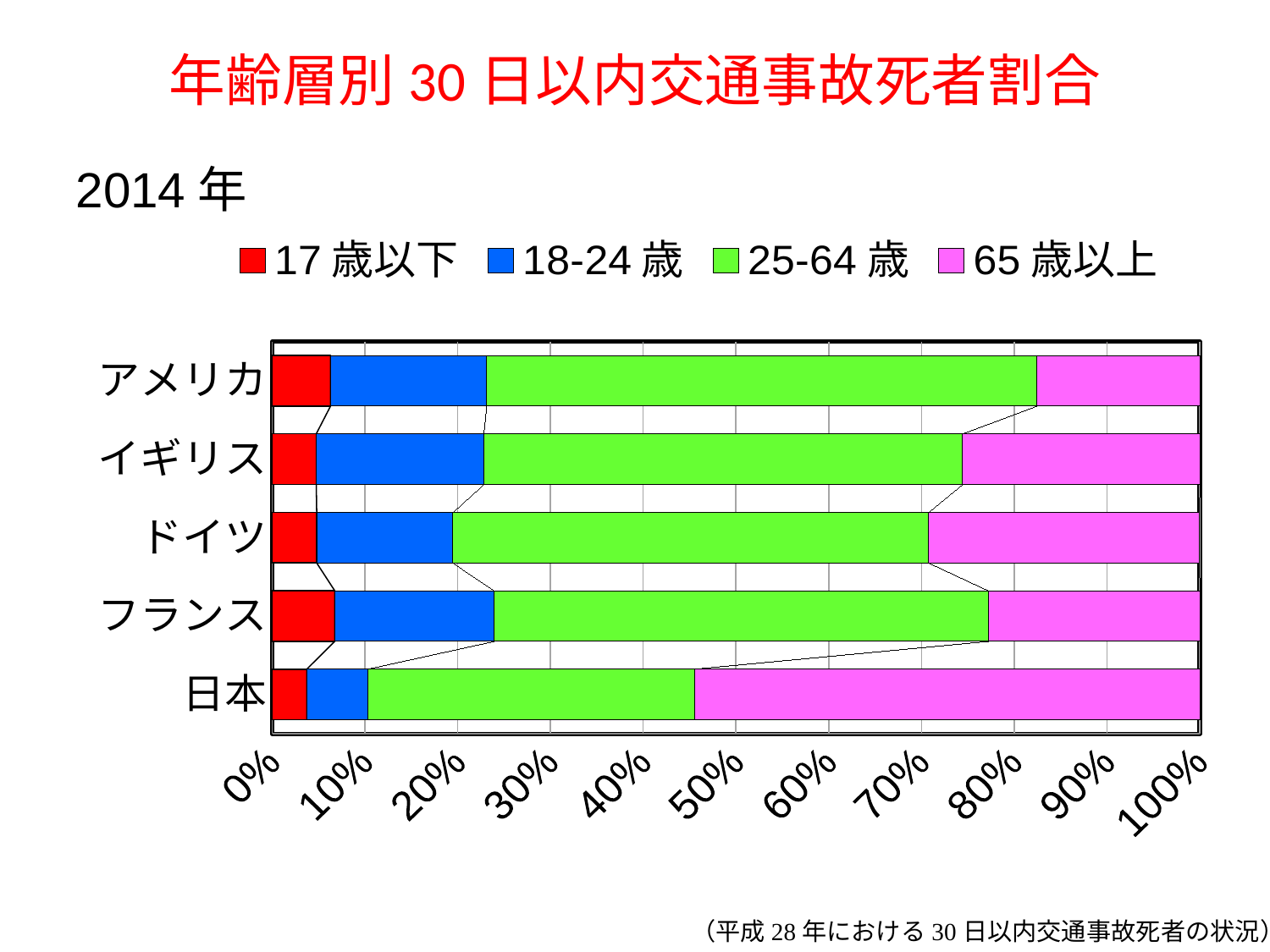

# 年齢層別30日以内交通事故死者割合
2014年

### Chart

| Category | 17歳以下 | 18-24歳 | 25-64歳 | 65歳以上 |
|---|---|---|---|---|
| 日本 | 180.0 | 318.0 | 1705.0 | 2635.0 |
| フランス | 228.0 | 582.0 | 1802.0 | 771.0 |
| ドイツ | 162.0 | 496.0 | 1732.0 | 987.0 |
| イギリス | 88.0 | 335.0 | 957.0 | 474.0 |
| アメリカ | 2053.0 | 5501.0 | 19377.0 | 5726.0 |
（平成28年における30日以内交通事故死者の状況）